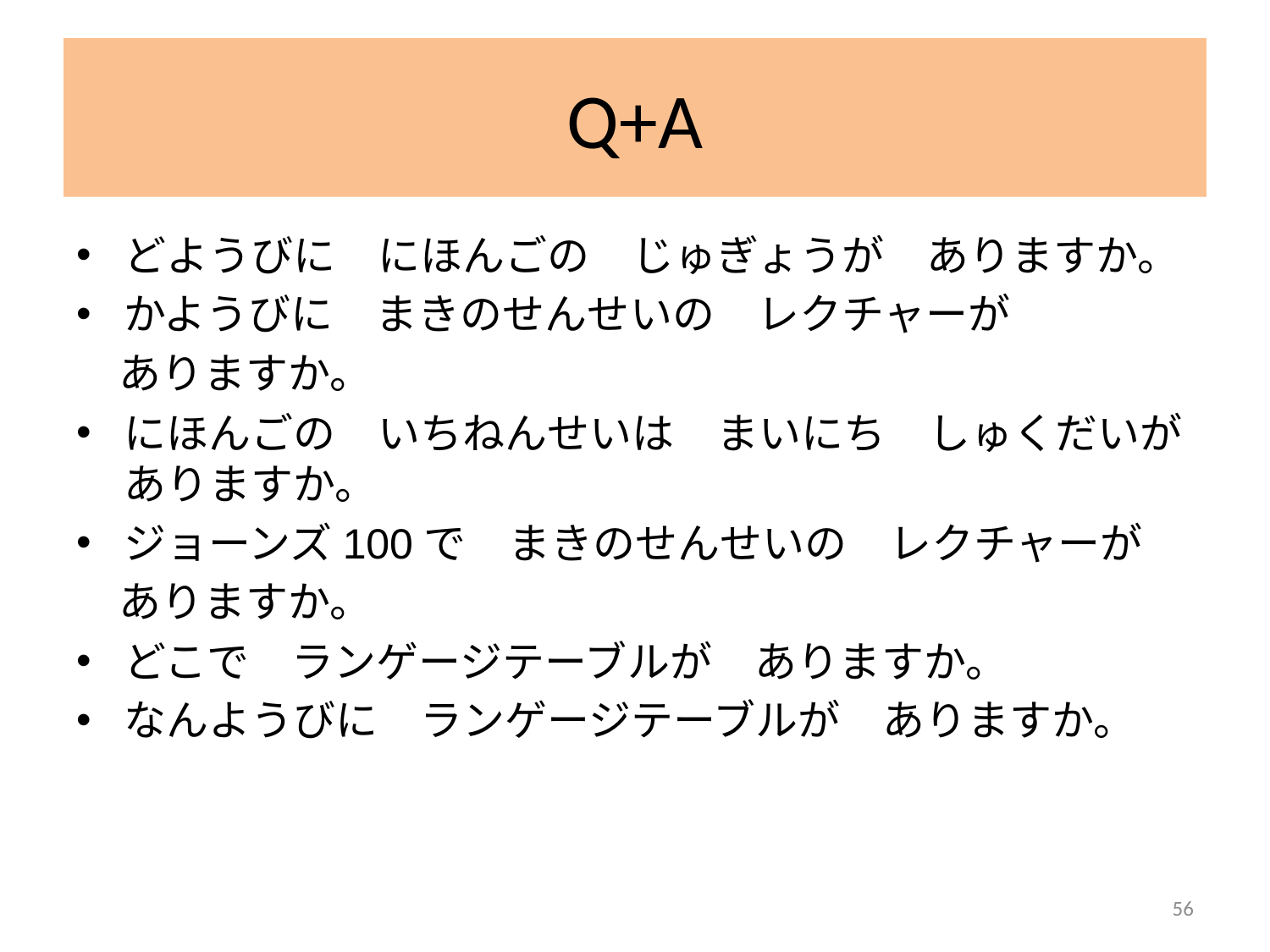

# Q+A
どようびに　にほんごの　じゅぎょうが　ありますか。
かようびに　まきのせんせいの　レクチャーが
　ありますか。
にほんごの　いちねんせいは　まいにち　しゅくだいが　ありますか。
ジョーンズ100で　まきのせんせいの　レクチャーが
　ありますか。
どこで　ランゲージテーブルが　ありますか。
なんようびに　ランゲージテーブルが　ありますか。

56